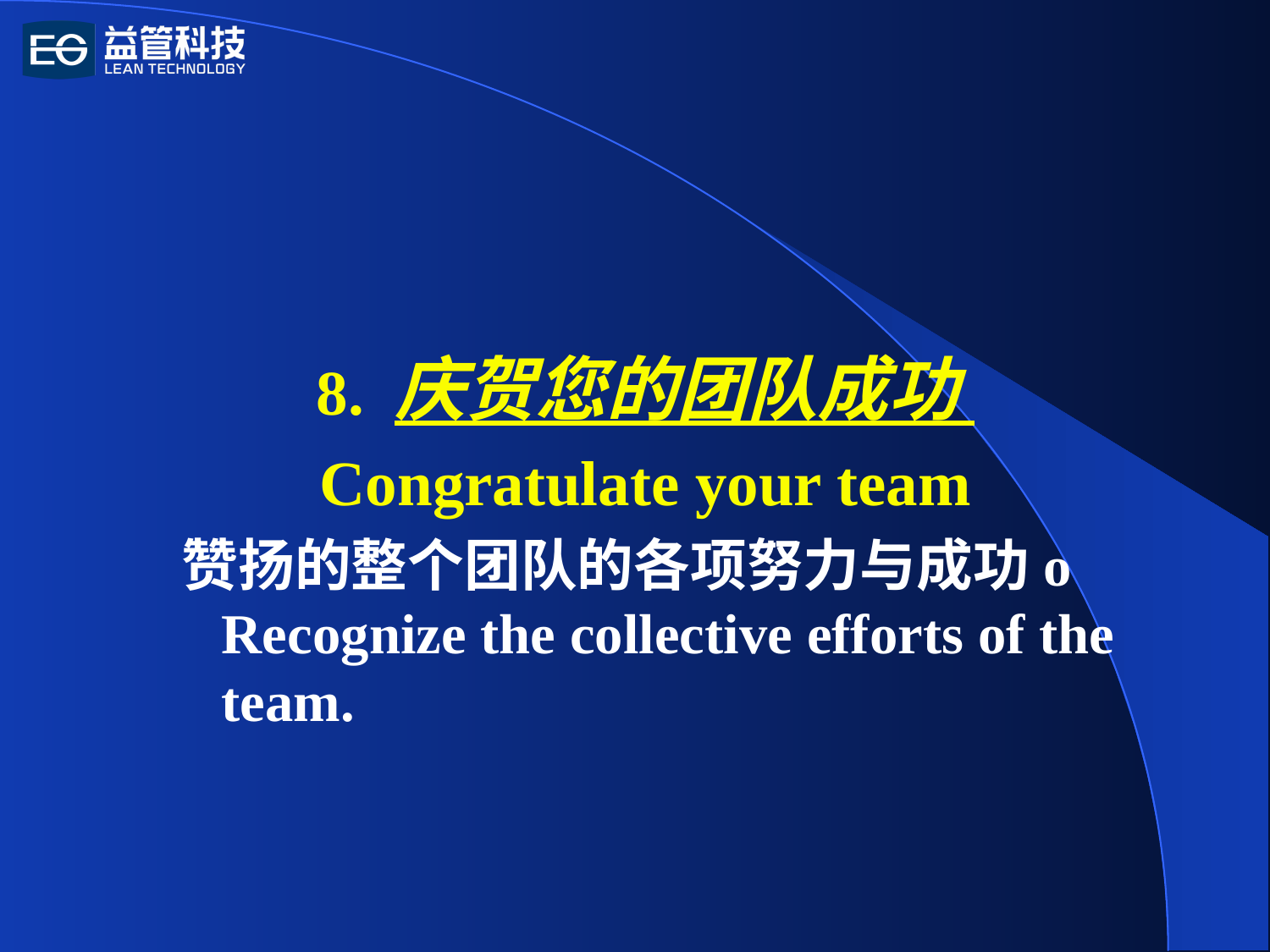

8. 庆贺您的团队成功
Congratulate your team
赞扬的整个团队的各项努力与成功o Recognize the collective efforts of the team.